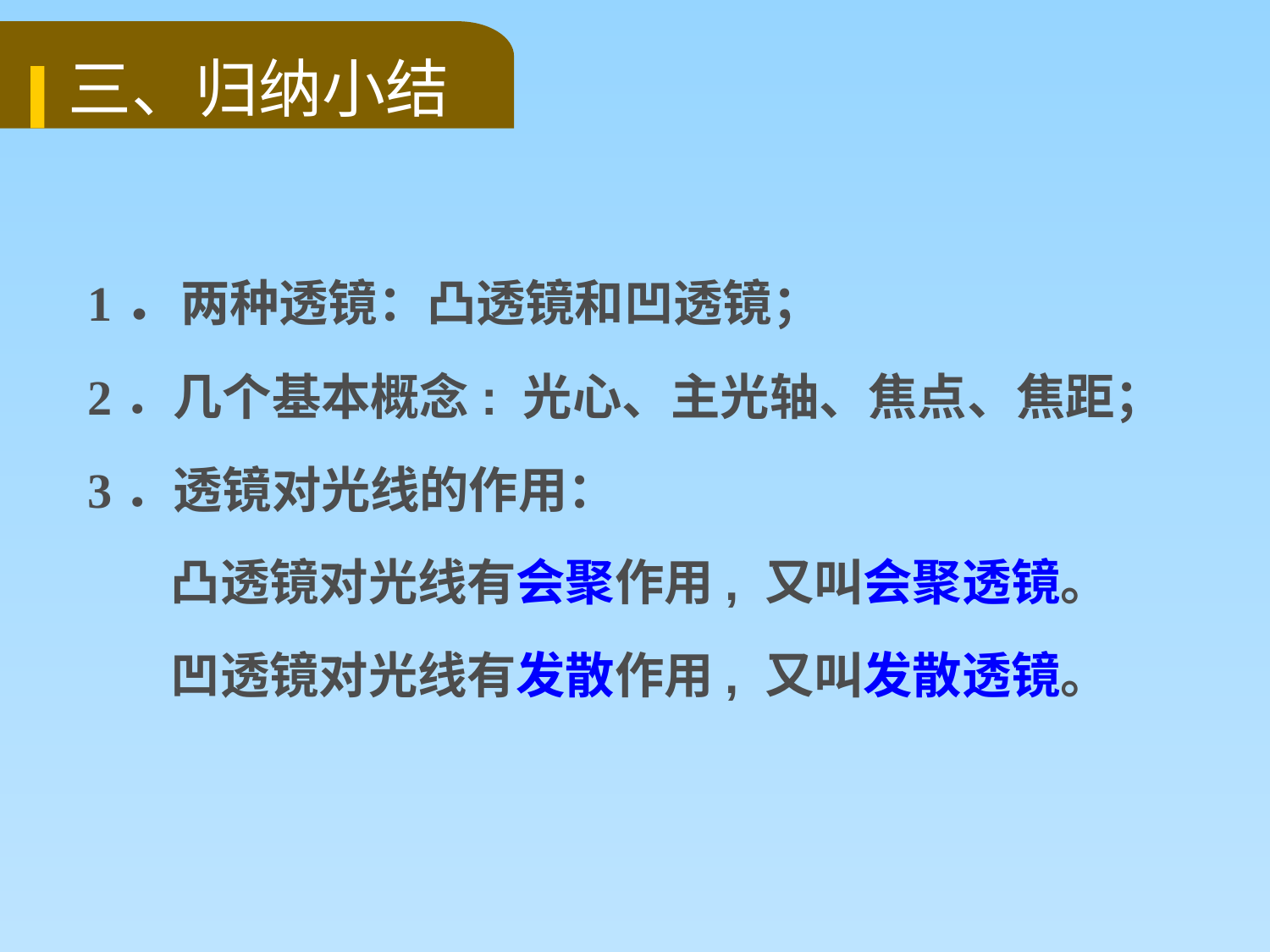

三、归纳小结

1．两种透镜：凸透镜和凹透镜；
2．几个基本概念: 光心、主光轴、焦点、焦距；
3．透镜对光线的作用：
  　凸透镜对光线有会聚作用, 又叫会聚透镜。
  　凹透镜对光线有发散作用, 又叫发散透镜。